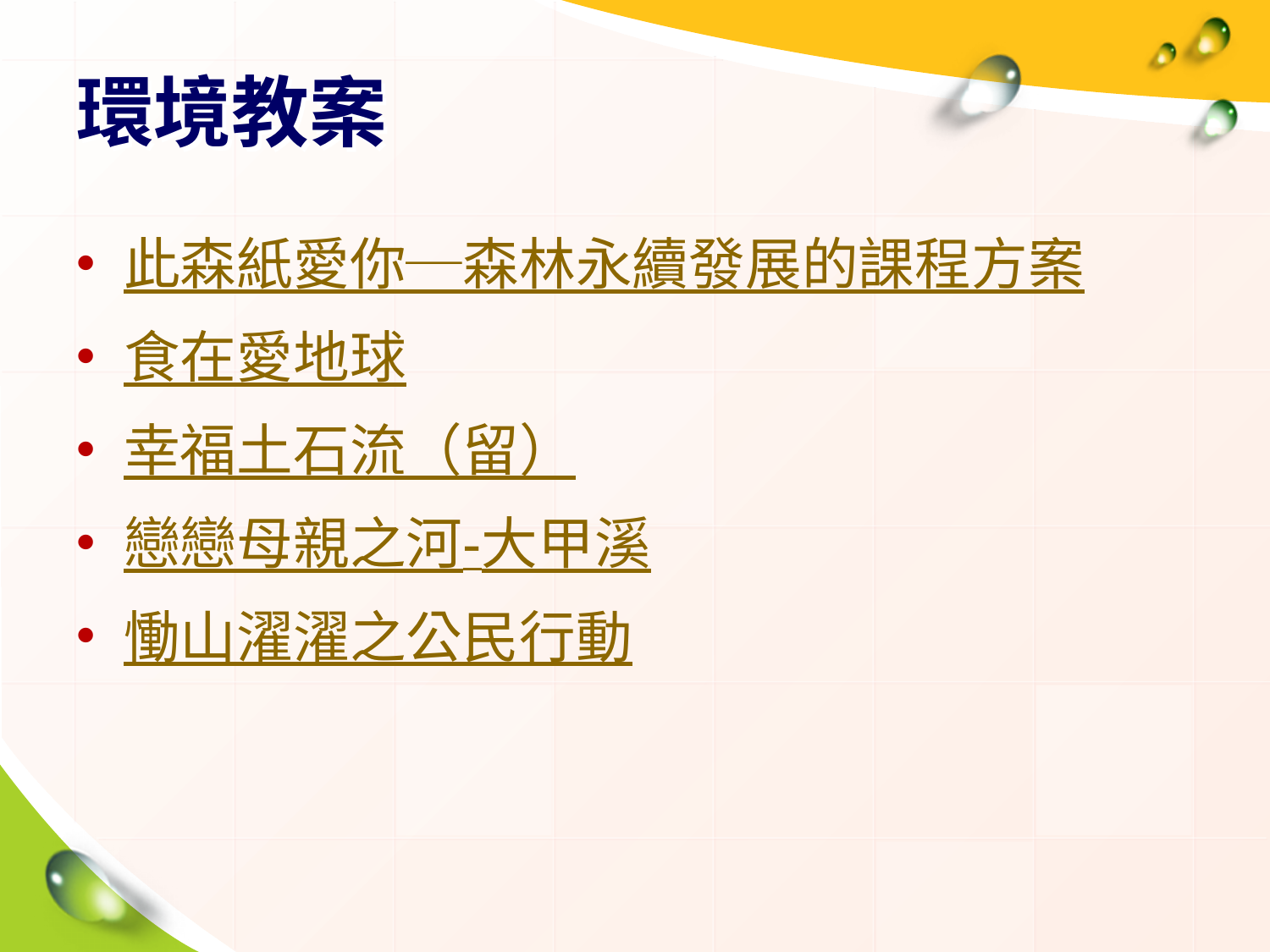

# 環境教案
此森紙愛你─森林永續發展的課程方案
食在愛地球
幸福土石流（留）
戀戀母親之河-大甲溪
慟山濯濯之公民行動